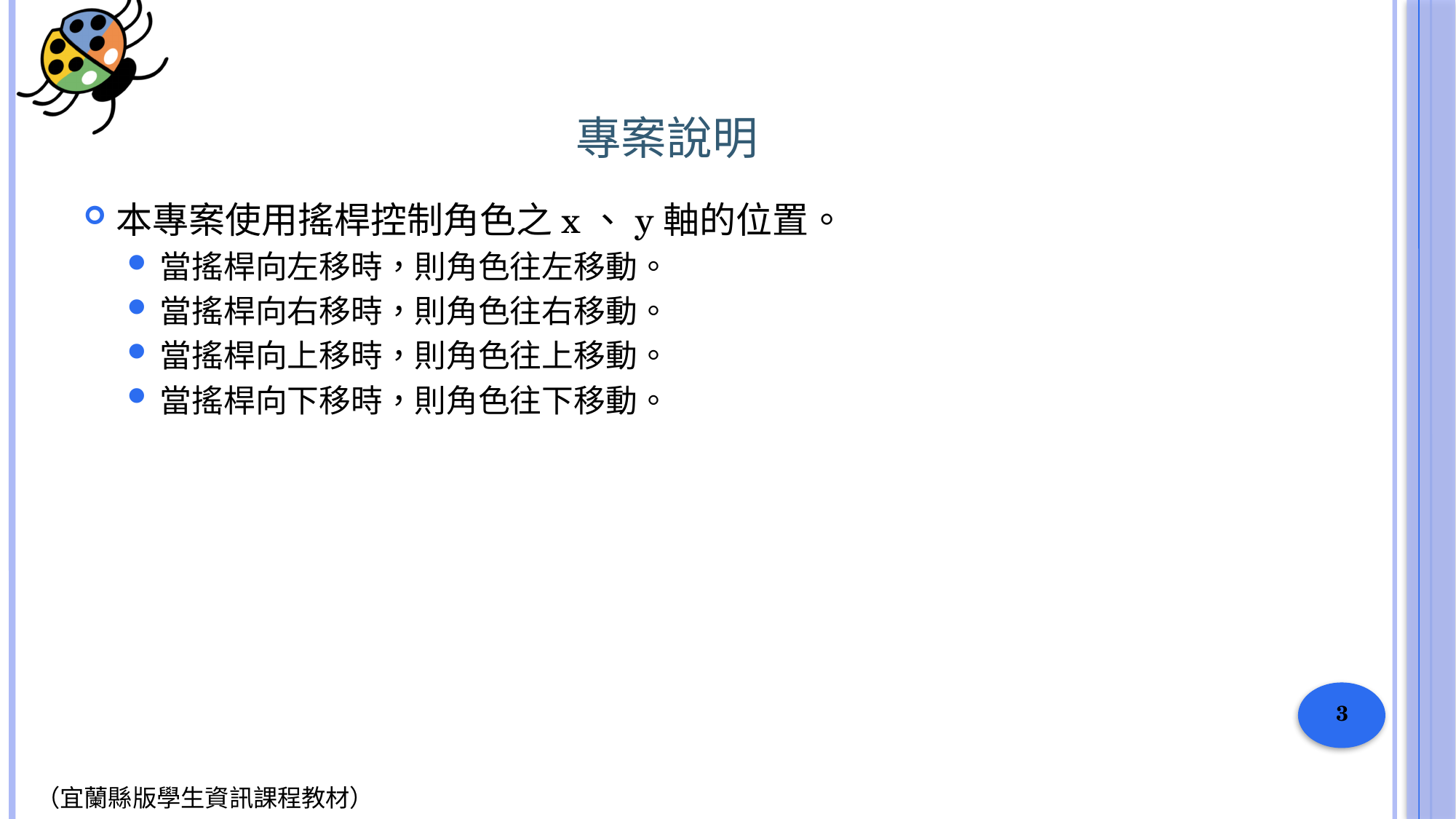

# 專案說明
本專案使用搖桿控制角色之x、y軸的位置。
當搖桿向左移時，則角色往左移動。
當搖桿向右移時，則角色往右移動。
當搖桿向上移時，則角色往上移動。
當搖桿向下移時，則角色往下移動。

3